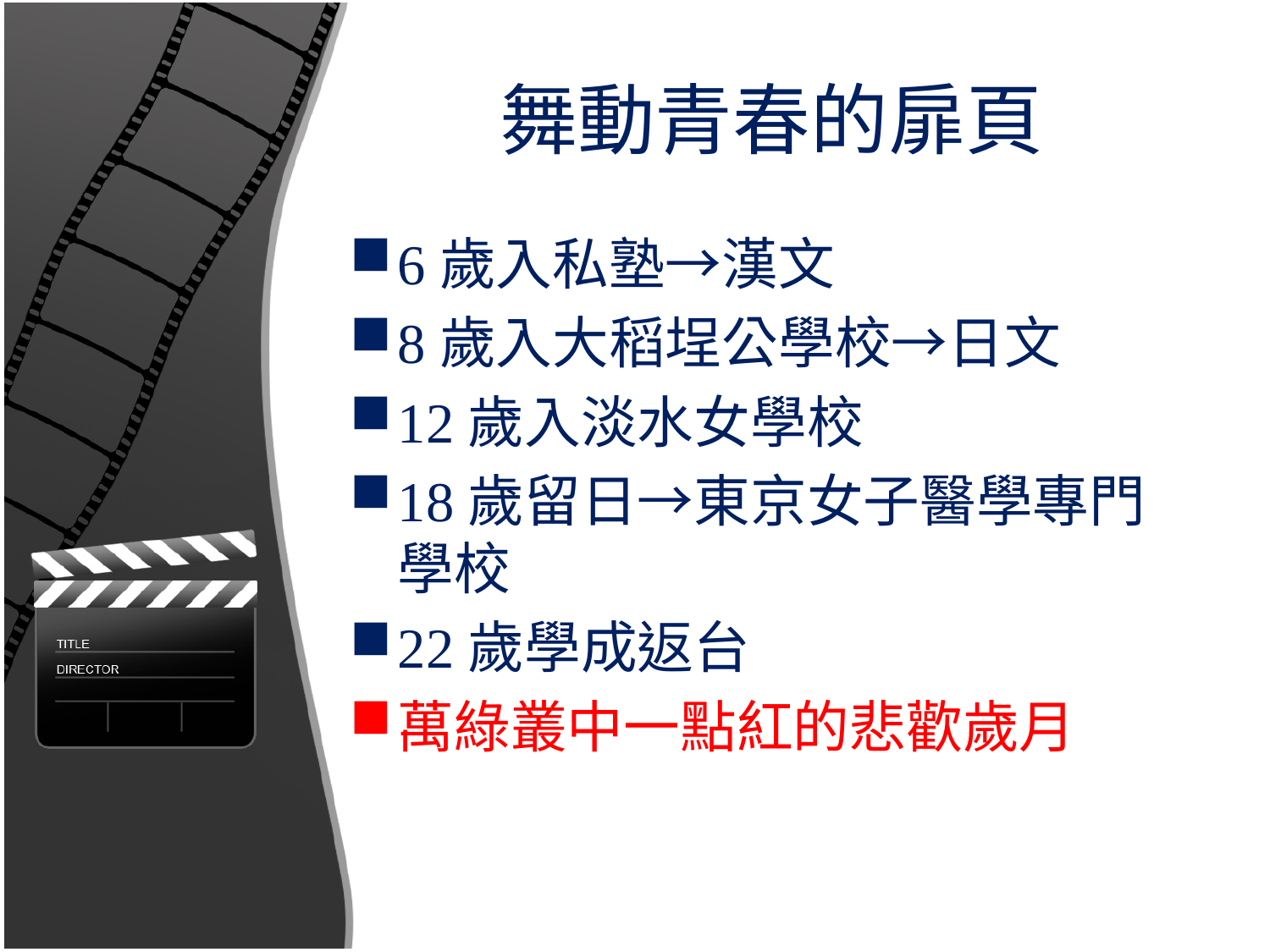

# 舞動青春的扉頁
6歲入私塾→漢文
8歲入大稻埕公學校→日文
12歲入淡水女學校
18歲留日→東京女子醫學專門學校
22歲學成返台
萬綠叢中一點紅的悲歡歲月